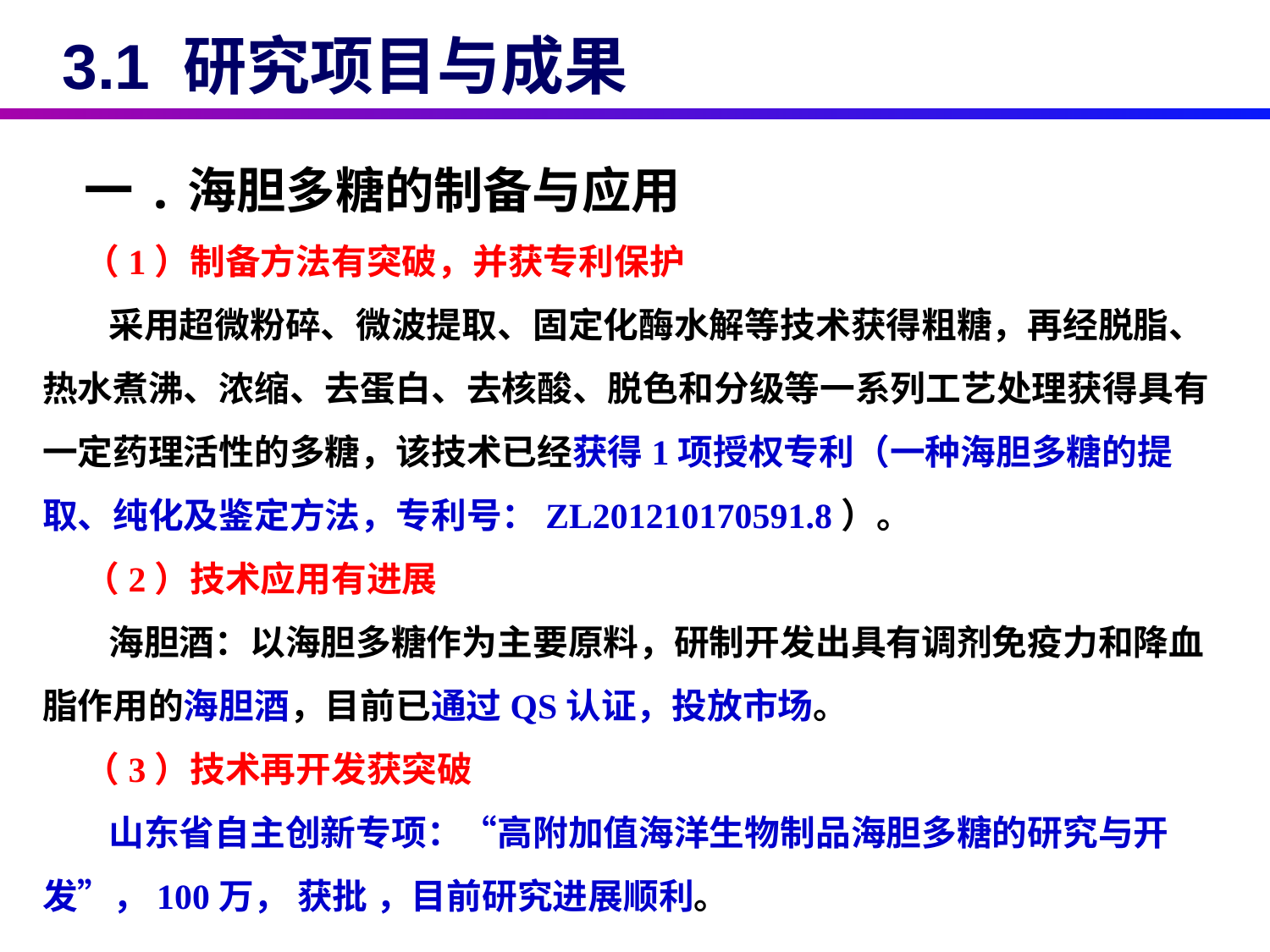

3.1 研究项目与成果

一.海胆多糖的制备与应用
（1）制备方法有突破，并获专利保护
  采用超微粉碎、微波提取、固定化酶水解等技术获得粗糖，再经脱脂、热水煮沸、浓缩、去蛋白、去核酸、脱色和分级等一系列工艺处理获得具有一定药理活性的多糖，该技术已经获得1项授权专利（一种海胆多糖的提取、纯化及鉴定方法，专利号：ZL201210170591.8）。
（2）技术应用有进展
  海胆酒：以海胆多糖作为主要原料，研制开发出具有调剂免疫力和降血脂作用的海胆酒，目前已通过QS认证，投放市场。
（3）技术再开发获突破
  山东省自主创新专项：“高附加值海洋生物制品海胆多糖的研究与开发”，100万， 获批 ，目前研究进展顺利。